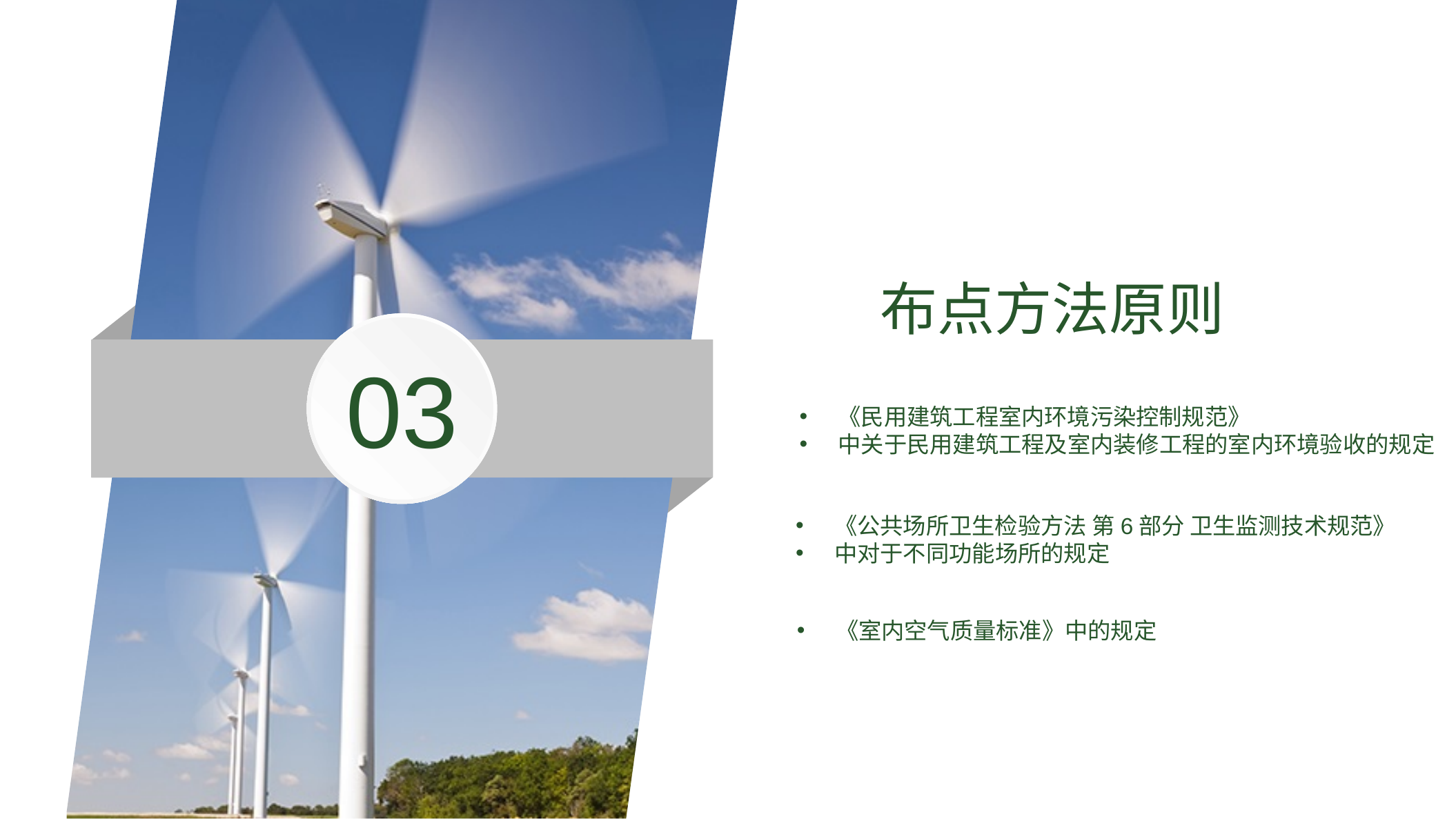

布点方法原则

03
《民用建筑工程室内环境污染控制规范》
中关于民用建筑工程及室内装修工程的室内环境验收的规定
《公共场所卫生检验方法 第6部分 卫生监测技术规范》
中对于不同功能场所的规定
《室内空气质量标准》中的规定